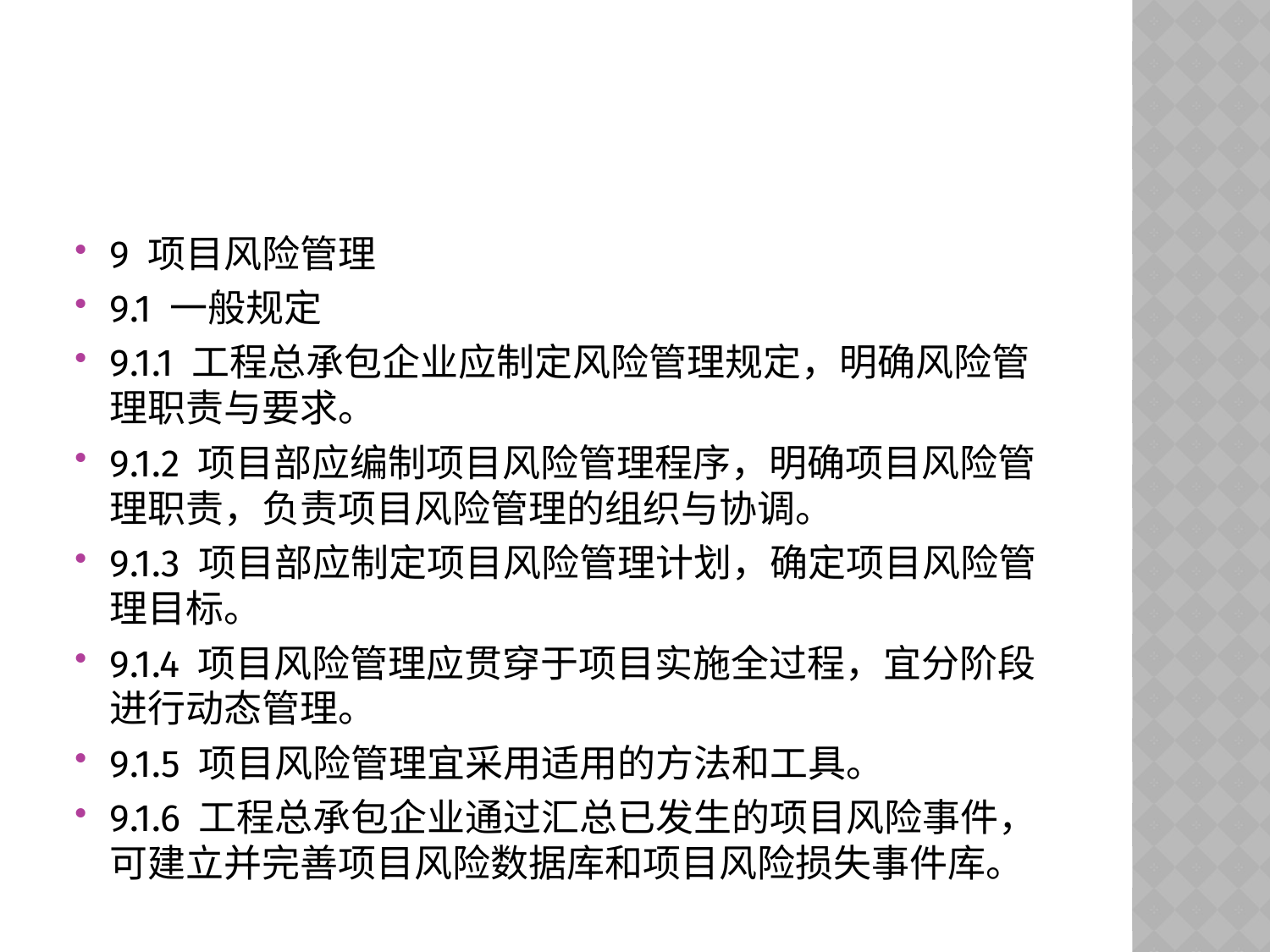

#
9 项目风险管理
9.1 一般规定
9.1.1 工程总承包企业应制定风险管理规定，明确风险管理职责与要求。
9.1.2 项目部应编制项目风险管理程序，明确项目风险管理职责，负责项目风险管理的组织与协调。
9.1.3 项目部应制定项目风险管理计划，确定项目风险管理目标。
9.1.4 项目风险管理应贯穿于项目实施全过程，宜分阶段进行动态管理。
9.1.5 项目风险管理宜采用适用的方法和工具。
9.1.6 工程总承包企业通过汇总已发生的项目风险事件，可建立并完善项目风险数据库和项目风险损失事件库。